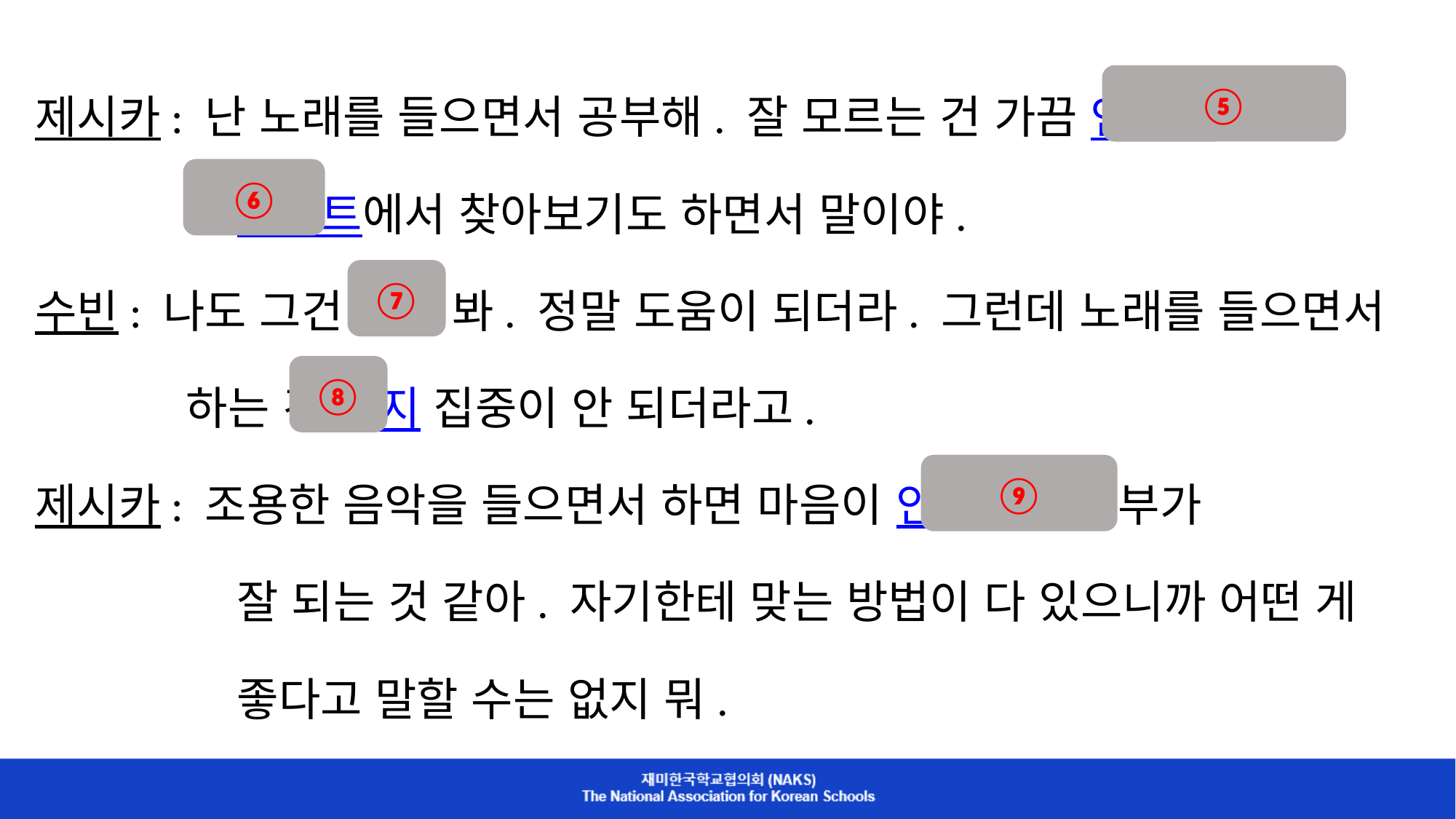

제시카: 난 노래를 들으면서 공부해. 잘 모르는 건 가끔 인터넷 학습
               사이트에서 찾아보기도 하면서 말이야.
수빈: 나도 그건 종종 봐. 정말 도움이 되더라. 그런데 노래를 들으면서
           하는 건 왠지 집중이 안 되더라고.
제시카: 조용한 음악을 들으면서 하면 마음이 안정돼서 공부가
               잘 되는 것 같아. 자기한테 맞는 방법이 다 있으니까 어떤 게
               좋다고 말할 수는 없지 뭐.
⑤
⑥
⑦
⑧
⑨